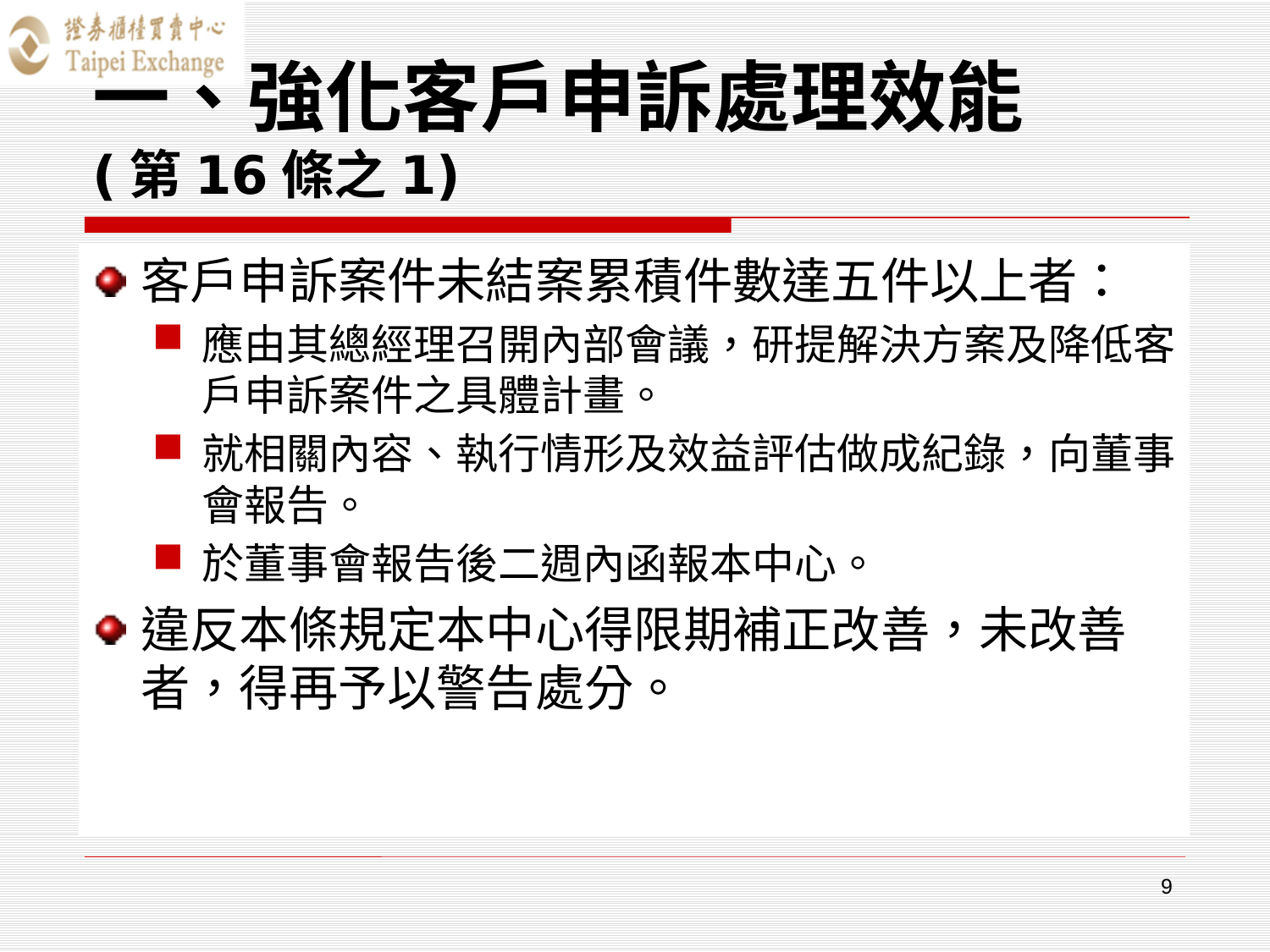

# 一、強化客戶申訴處理效能 (第16條之1)
客戶申訴案件未結案累積件數達五件以上者：
應由其總經理召開內部會議，研提解決方案及降低客戶申訴案件之具體計畫。
就相關內容、執行情形及效益評估做成紀錄，向董事會報告。
於董事會報告後二週內函報本中心。
違反本條規定本中心得限期補正改善，未改善者，得再予以警告處分。
9